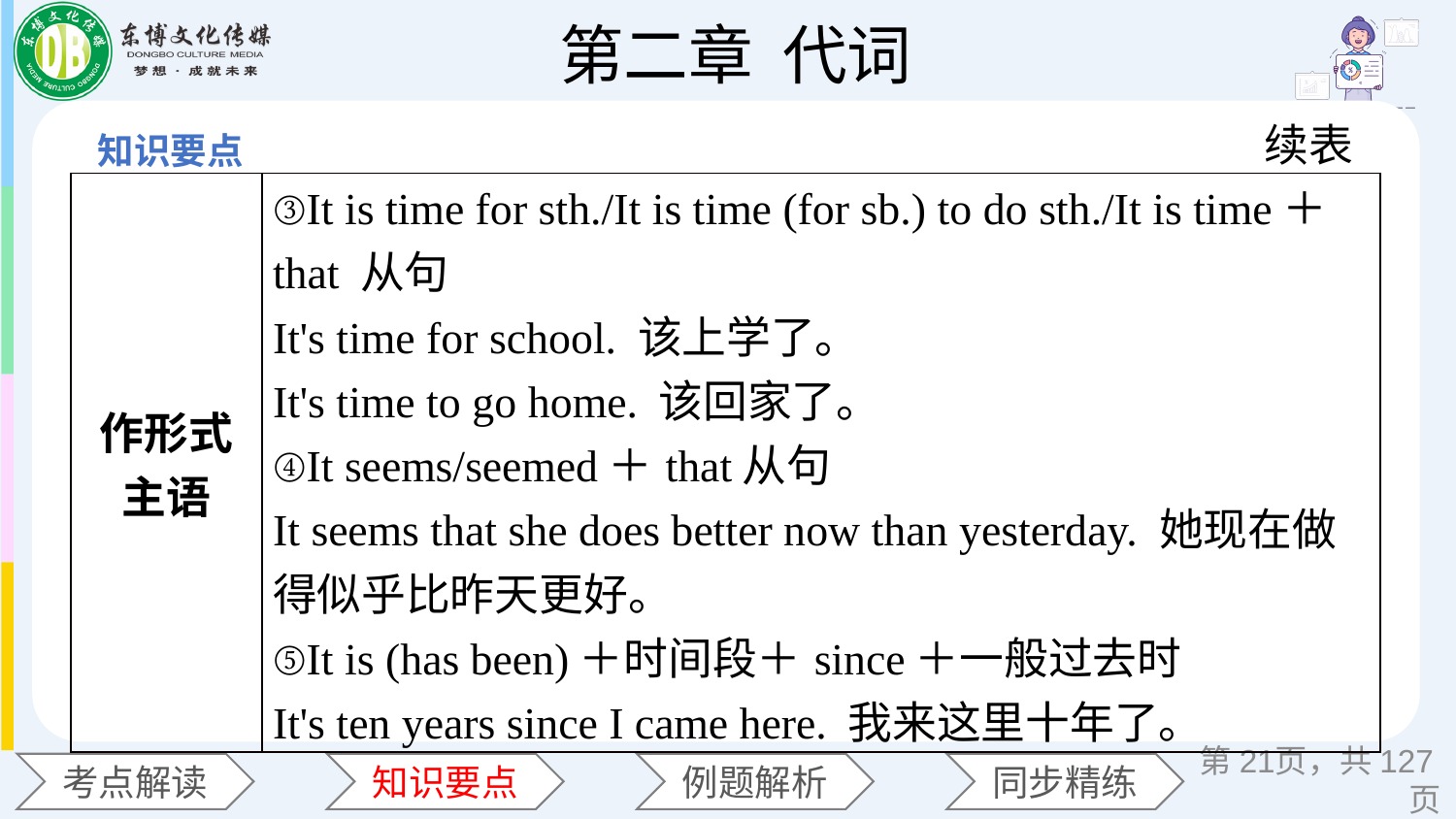

续表
| 作形式主语 | ③It is time for sth./It is time (for sb.) to do sth./It is time＋that 从句 It's time for school. 该上学了。 It's time to go home. 该回家了。 ④It seems/seemed＋that从句 It seems that she does better now than yesterday. 她现在做得似乎比昨天更好。 ⑤It is (has been)＋时间段＋since＋一般过去时 It's ten years since I came here. 我来这里十年了。 |
| --- | --- |

第21页，共127页